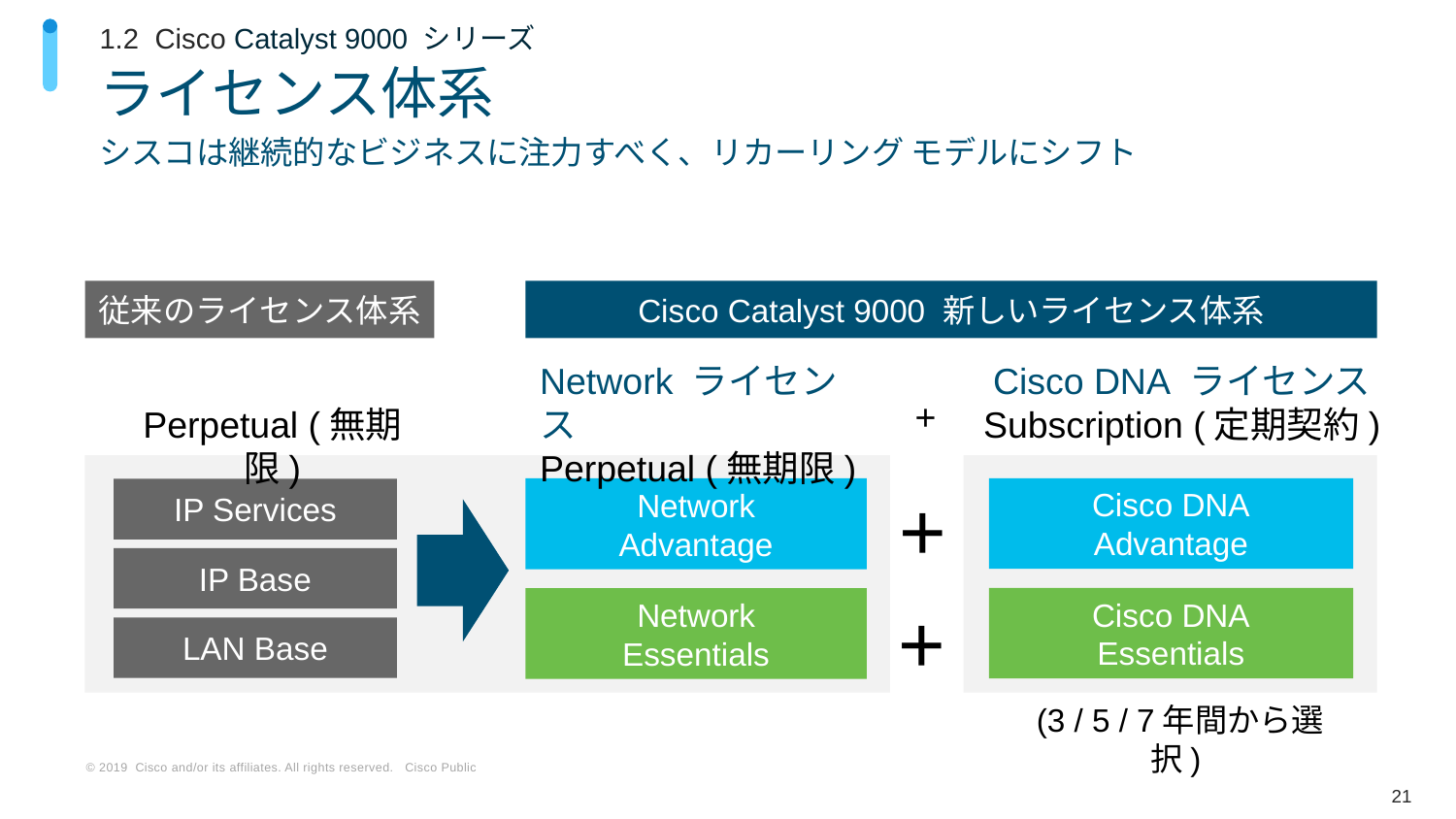

1.2  Cisco Catalyst 9000 シリーズ
# ライセンス体系
シスコは継続的なビジネスに注力すべく、リカーリング モデルにシフト
従来のライセンス体系
Cisco Catalyst 9000 新しいライセンス体系
Network ライセンス
Perpetual (無期限)
Cisco DNA ライセンス
Subscription (定期契約)
+
Perpetual (無期限)

+
Network
Advantage
Cisco DNA
Advantage
IP Services

IP Base
+
Network
Essentials
Cisco DNA
Essentials
LAN Base
 (3 / 5 / 7年間から選択)
21